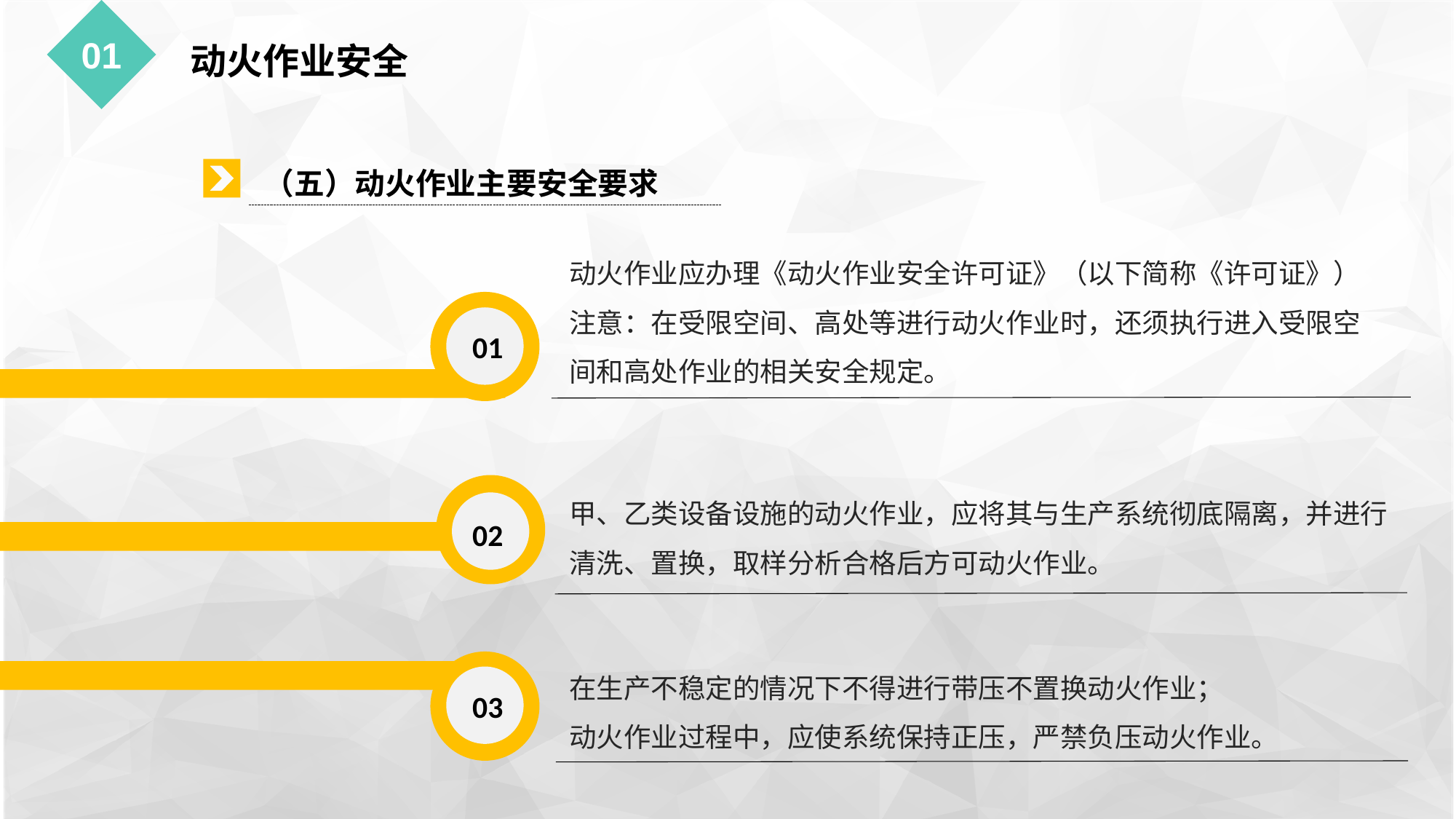

01
动火作业安全

（五）动火作业主要安全要求
动火作业应办理《动火作业安全许可证》（以下简称《许可证》）
注意：在受限空间、高处等进行动火作业时，还须执行进入受限空间和高处作业的相关安全规定。

01

甲、乙类设备设施的动火作业，应将其与生产系统彻底隔离，并进行清洗、置换，取样分析合格后方可动火作业。

02

在生产不稳定的情况下不得进行带压不置换动火作业；
动火作业过程中，应使系统保持正压，严禁负压动火作业。

03